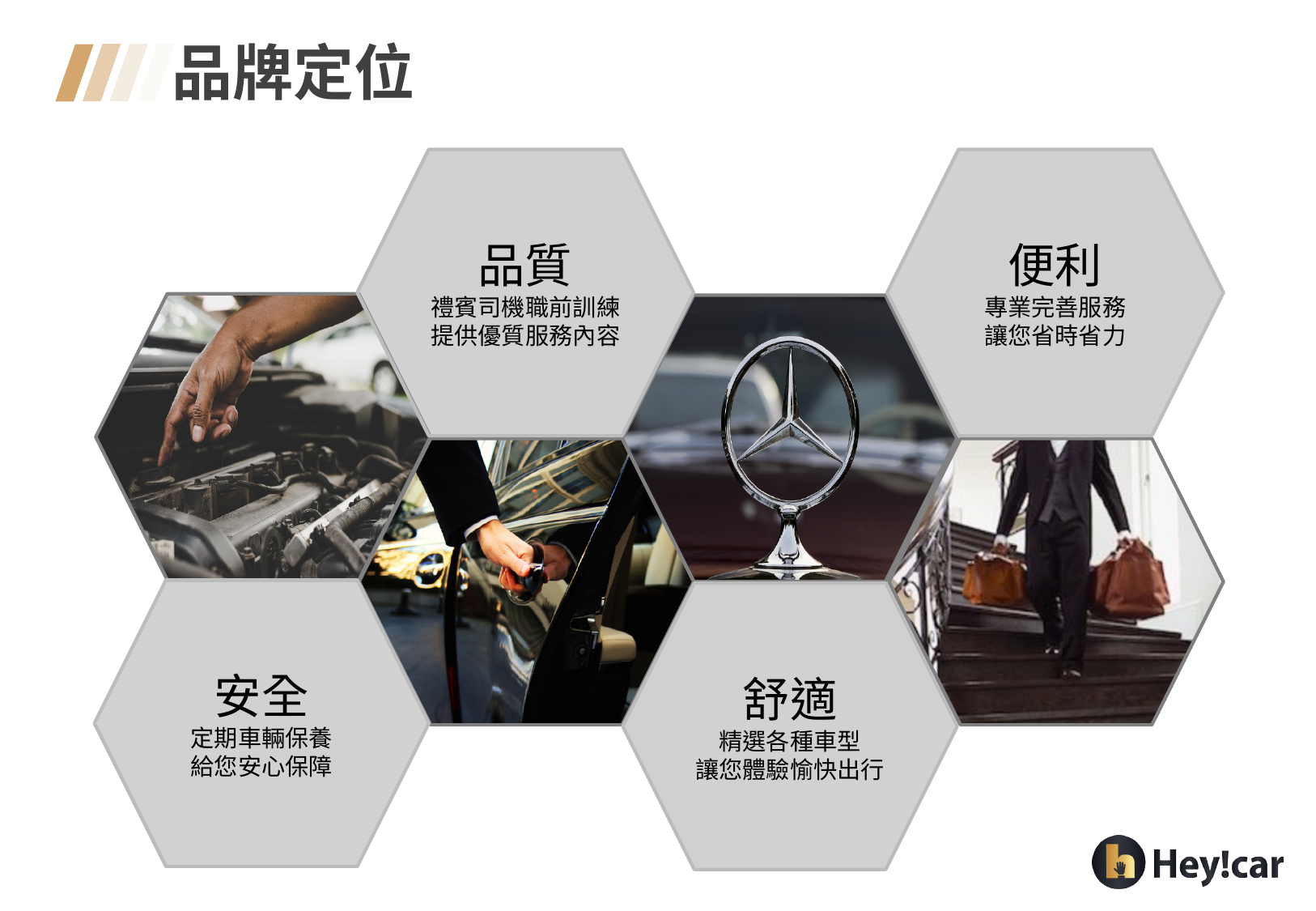

品牌定位
品質
禮賓司機職前訓練
提供優質服務內容
便利
專業完善服務
讓您省時省力

安全
定期車輛保養
給您安心保障
舒適
精選各種車型
讓您體驗愉快出行